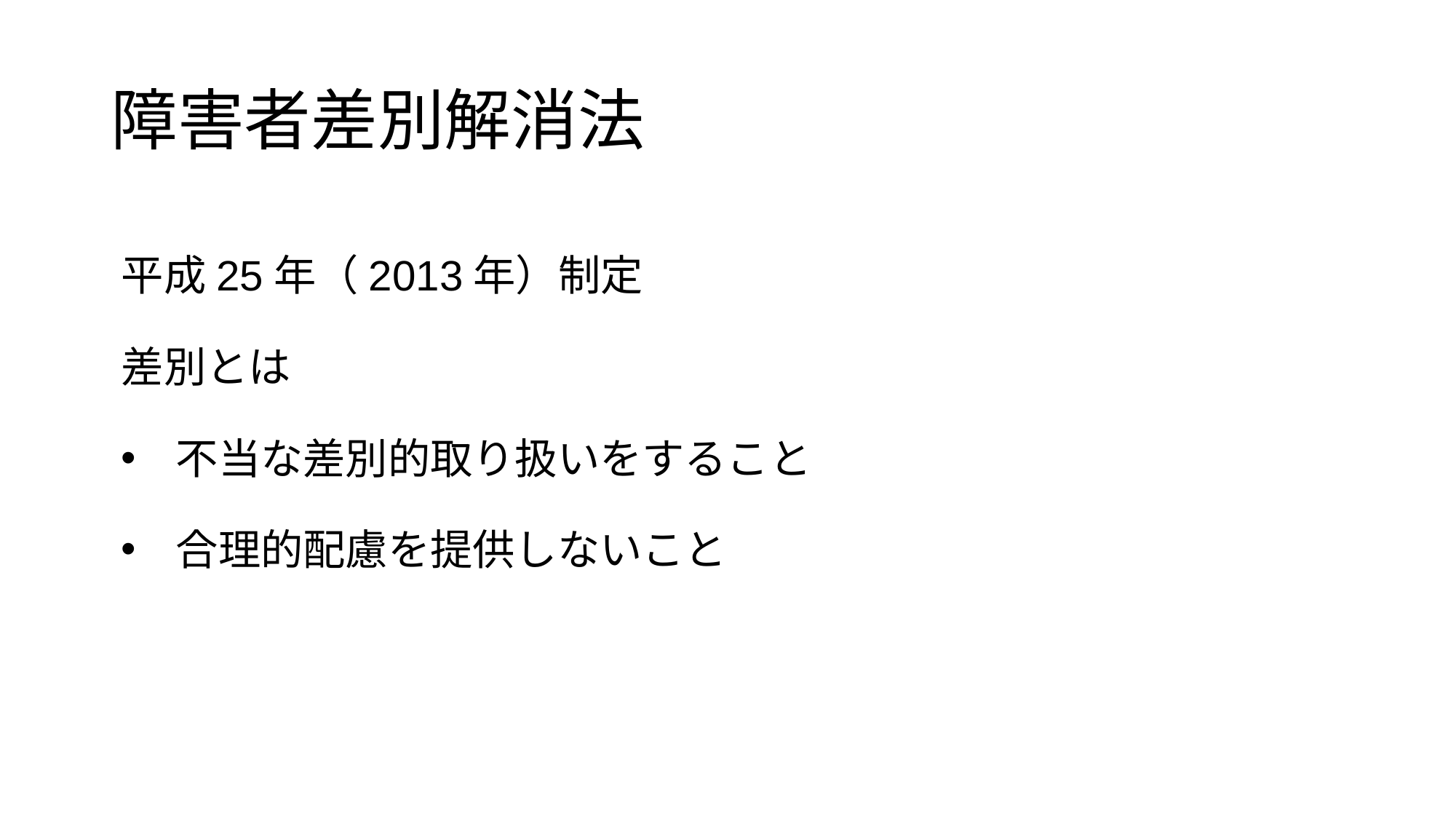

# 障害者差別解消法
平成25年（2013年）制定
差別とは
不当な差別的取り扱いをすること
合理的配慮を提供しないこと